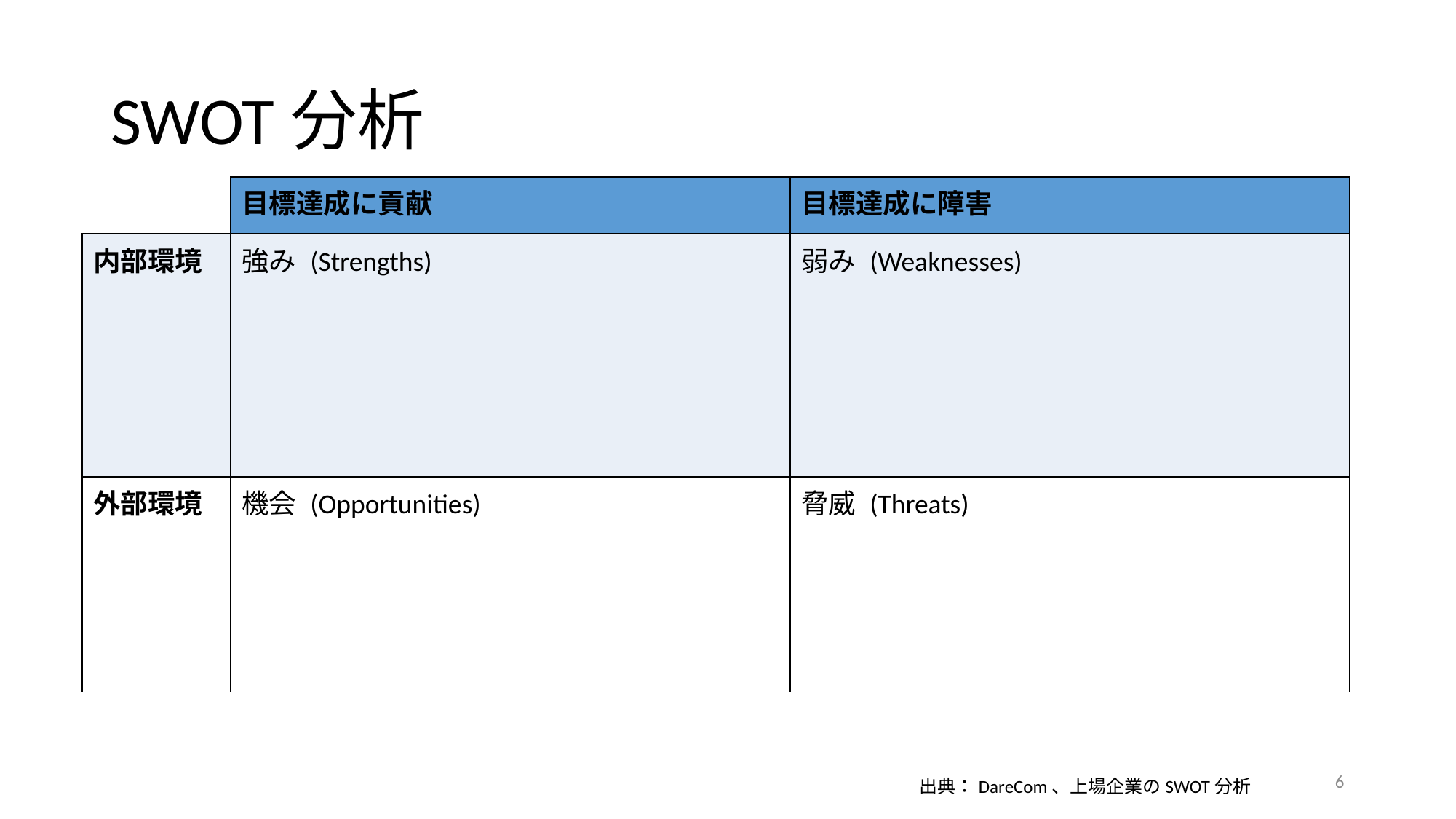

# SWOT分析
|  | 目標達成に貢献 | 目標達成に障害 |
| --- | --- | --- |
| 内部環境 | 強み (Strengths) | 弱み (Weaknesses) |
| 外部環境 | 機会 (Opportunities) | 脅威 (Threats) |
6
出典：DareCom、上場企業のSWOT分析